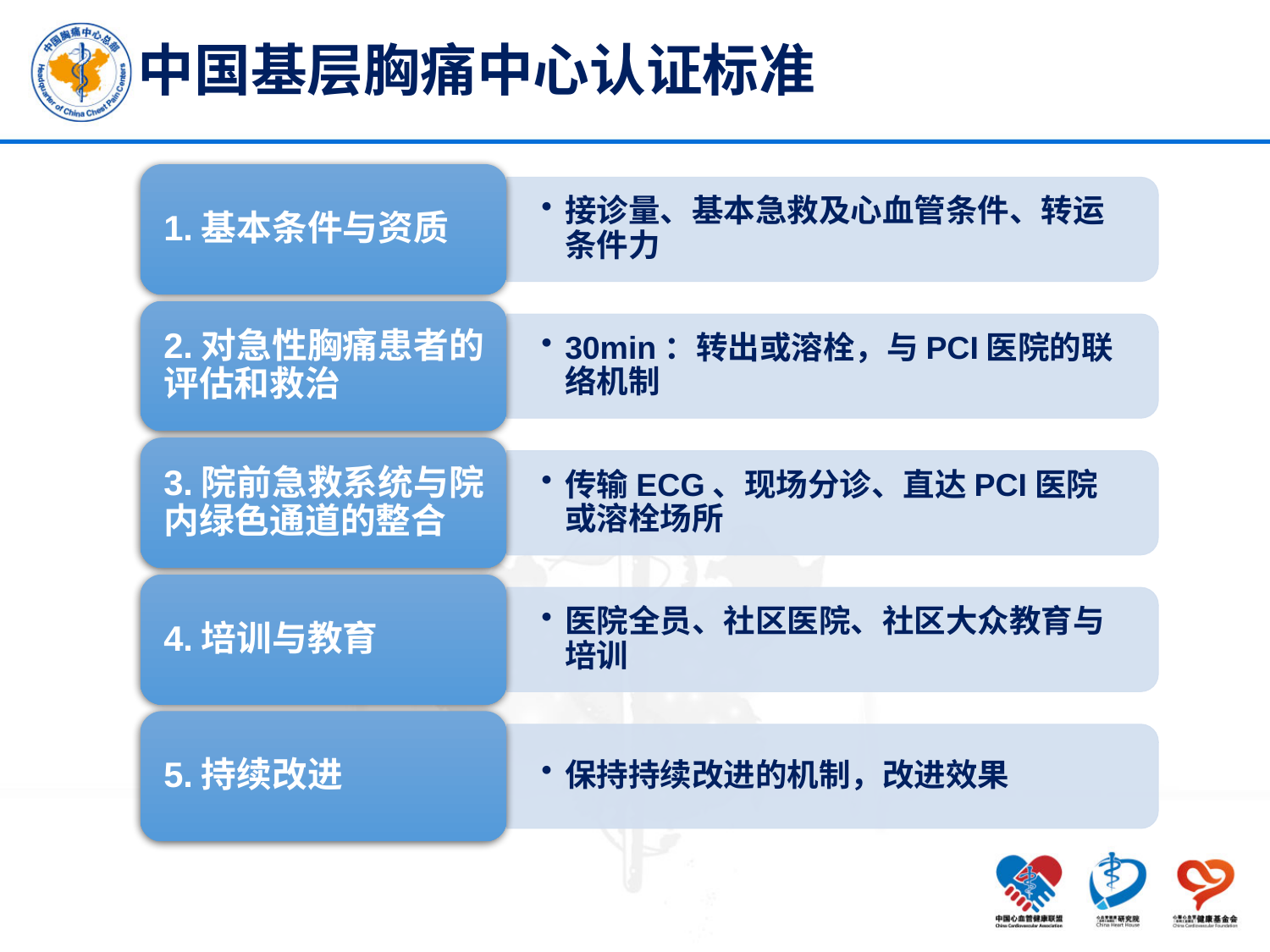

# 中国基层胸痛中心认证标准
接诊量、基本急救及心血管条件、转运条件力
1.基本条件与资质
30min：转出或溶栓，与PCI医院的联络机制
2.对急性胸痛患者的评估和救治
传输ECG、现场分诊、直达PCI医院或溶栓场所
3.院前急救系统与院内绿色通道的整合
医院全员、社区医院、社区大众教育与培训
4.培训与教育
保持持续改进的机制，改进效果
5.持续改进